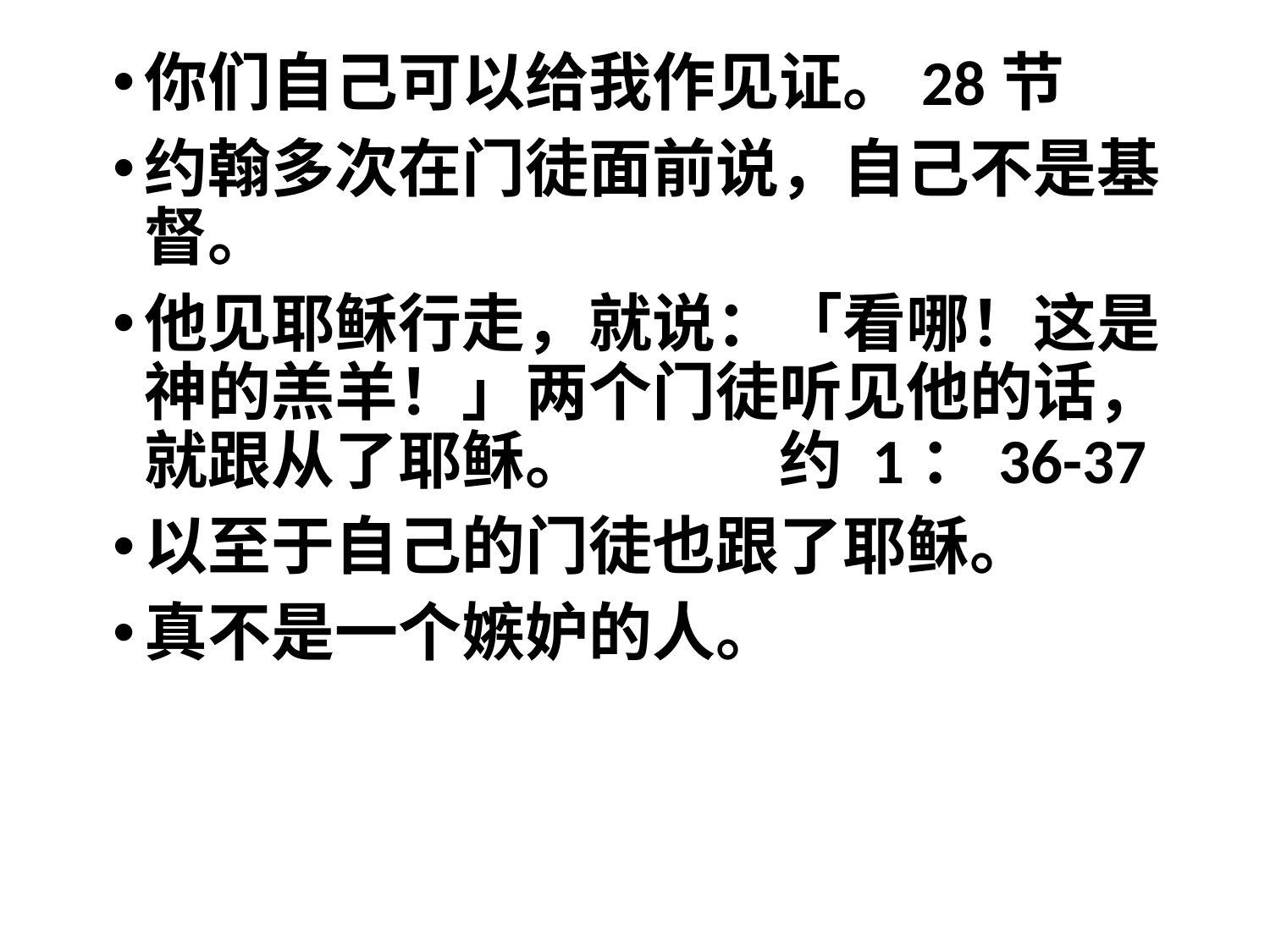

你们自己可以给我作见证。28节
约翰多次在门徒面前说，自己不是基督。
他见耶稣行走，就说：「看哪！这是神的羔羊！」两个门徒听见他的话，就跟从了耶稣。		约 1：36-37
以至于自己的门徒也跟了耶稣。
真不是一个嫉妒的人。